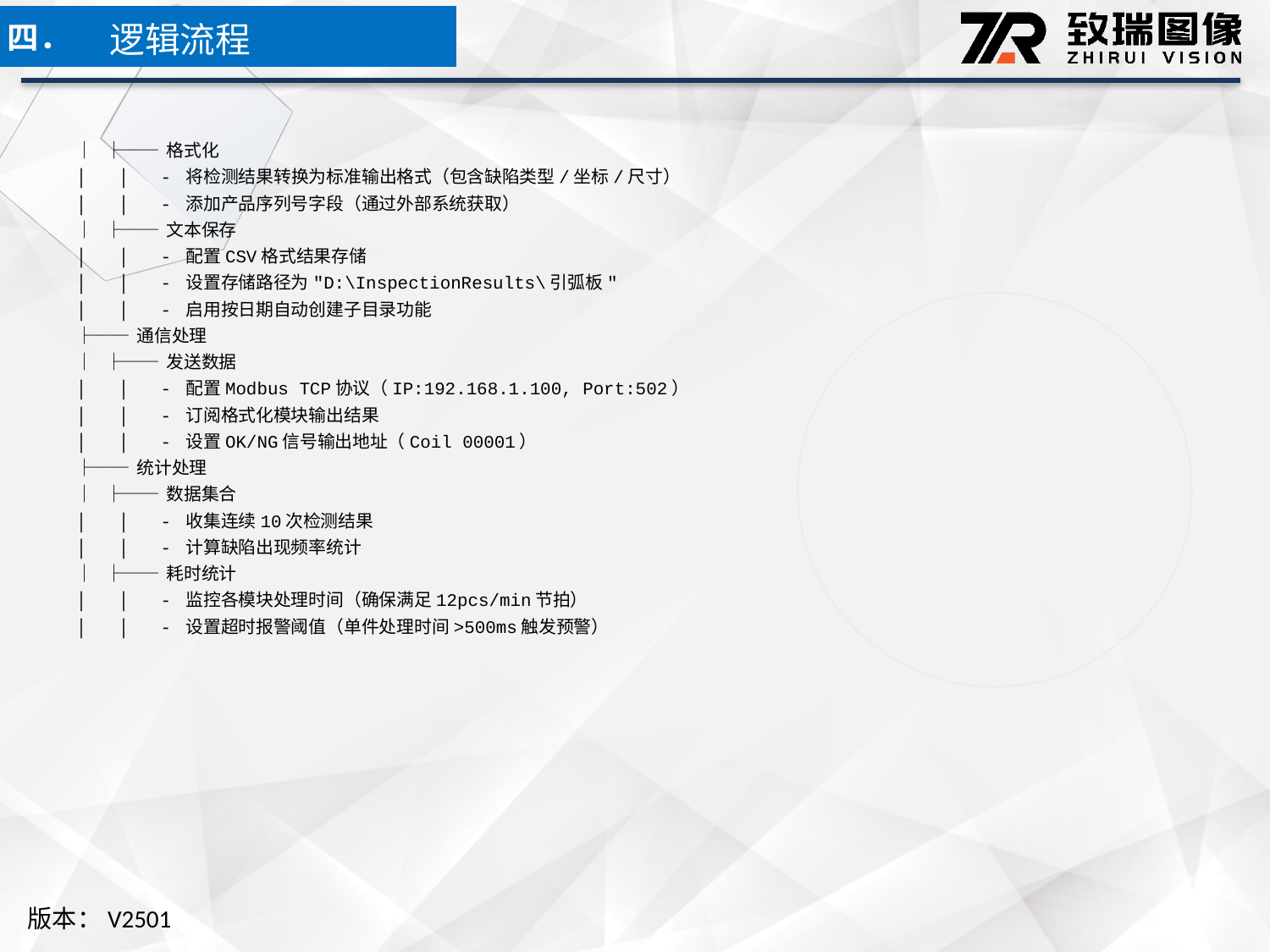

逻辑流程
四．

│   ├── 格式化
│   │   - 将检测结果转换为标准输出格式（包含缺陷类型/坐标/尺寸）
│   │   - 添加产品序列号字段（通过外部系统获取）
│   ├── 文本保存
│   │   - 配置CSV格式结果存储
│   │   - 设置存储路径为"D:\InspectionResults\引弧板"
│   │   - 启用按日期自动创建子目录功能
├── 通信处理
│   ├── 发送数据
│   │   - 配置Modbus TCP协议（IP:192.168.1.100, Port:502）
│   │   - 订阅格式化模块输出结果
│   │   - 设置OK/NG信号输出地址（Coil 00001）
├── 统计处理
│   ├── 数据集合
│   │   - 收集连续10次检测结果
│   │   - 计算缺陷出现频率统计
│   ├── 耗时统计
│   │   - 监控各模块处理时间（确保满足12pcs/min节拍）
│   │   - 设置超时报警阈值（单件处理时间>500ms触发预警）